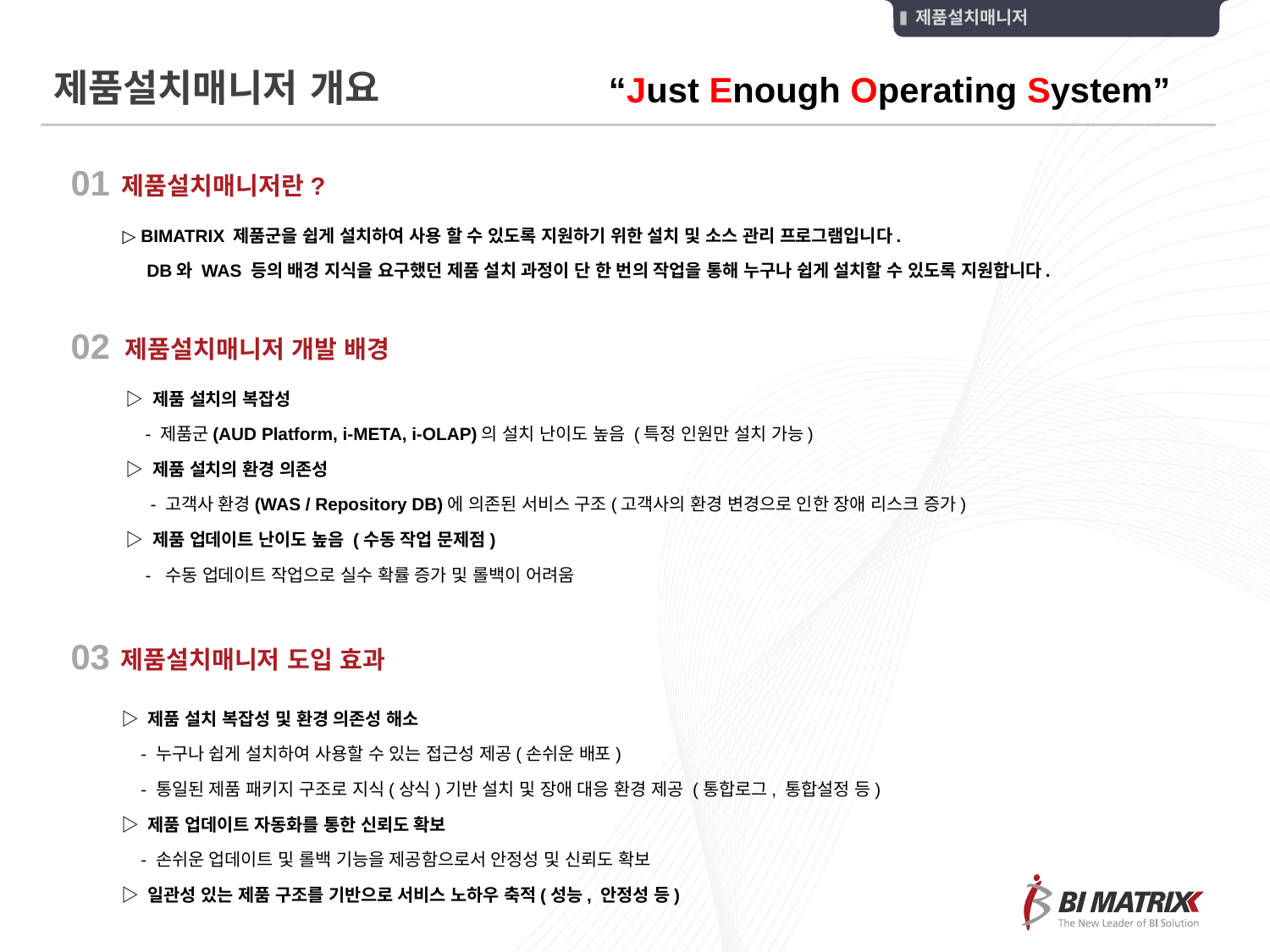

제품설치매니저
“Just Enough Operating System”
제품설치매니저 개요
01
 제품설치매니저란?
▷ BIMATRIX 제품군을 쉽게 설치하여 사용 할 수 있도록 지원하기 위한 설치 및 소스 관리 프로그램입니다.
     DB와 WAS 등의 배경 지식을 요구했던 제품 설치 과정이 단 한 번의 작업을 통해 누구나 쉽게 설치할 수 있도록 지원합니다.
02
 제품설치매니저 개발 배경
▷ 제품 설치의 복잡성
    - 제품군(AUD Platform, i-META, i-OLAP)의 설치 난이도 높음 (특정 인원만 설치 가능)
▷ 제품 설치의 환경 의존성
     - 고객사 환경(WAS / Repository DB)에 의존된 서비스 구조(고객사의 환경 변경으로 인한 장애 리스크 증가)
▷ 제품 업데이트 난이도 높음 (수동 작업 문제점)
    -  수동 업데이트 작업으로 실수 확률 증가 및 롤백이 어려움
03
 제품설치매니저 도입 효과
▷ 제품 설치 복잡성 및 환경 의존성 해소
    - 누구나 쉽게 설치하여 사용할 수 있는 접근성 제공(손쉬운 배포)
    - 통일된 제품 패키지 구조로 지식(상식)기반 설치 및 장애 대응 환경 제공 (통합로그, 통합설정 등)
▷ 제품 업데이트 자동화를 통한 신뢰도 확보
    - 손쉬운 업데이트 및 롤백 기능을 제공함으로서 안정성 및 신뢰도 확보
▷ 일관성 있는 제품 구조를 기반으로 서비스 노하우 축적(성능, 안정성 등)